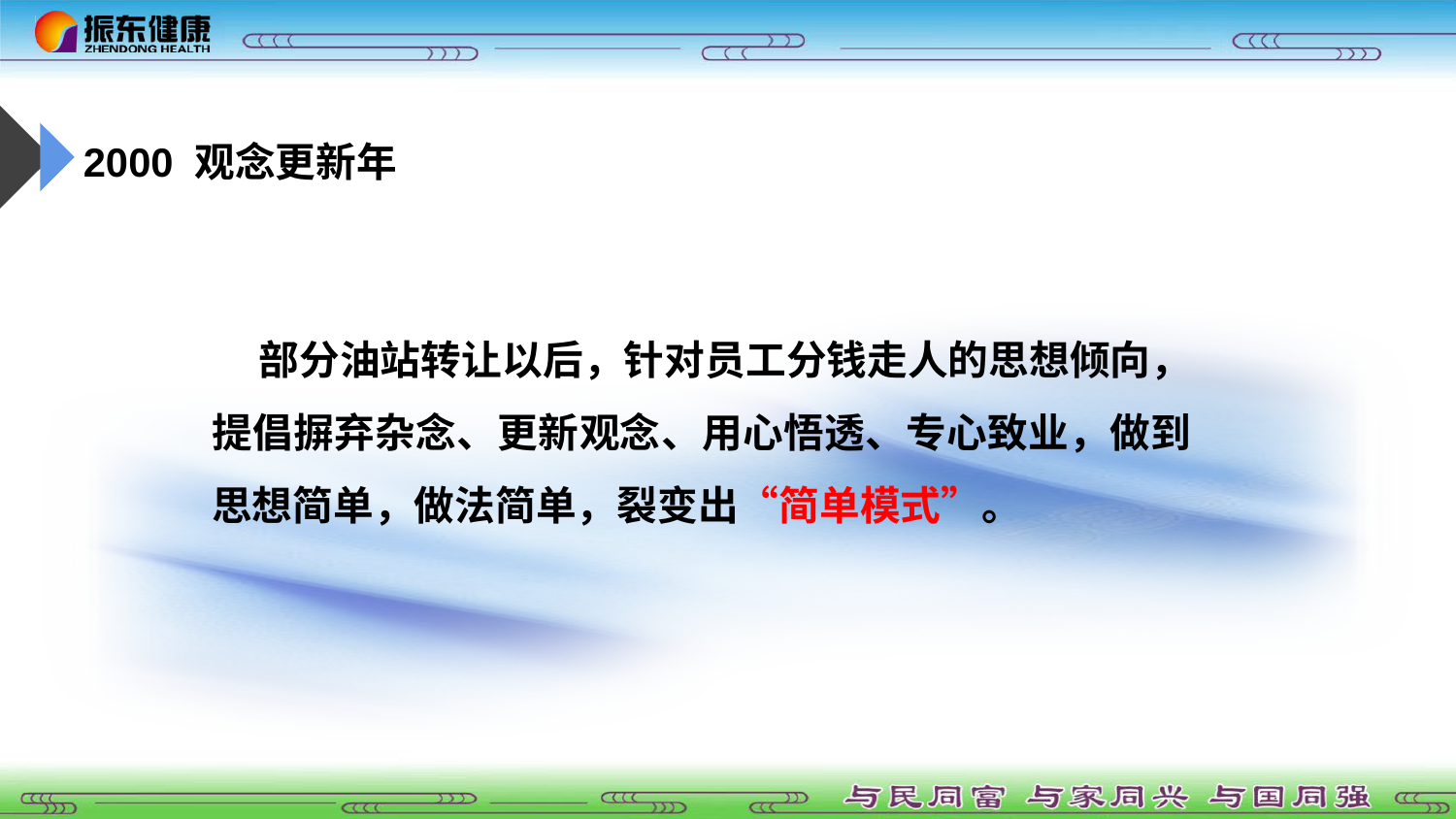

2000 观念更新年

    部分油站转让以后，针对员工分钱走人的思想倾向，提倡摒弃杂念、更新观念、用心悟透、专心致业，做到思想简单，做法简单，裂变出“简单模式”。